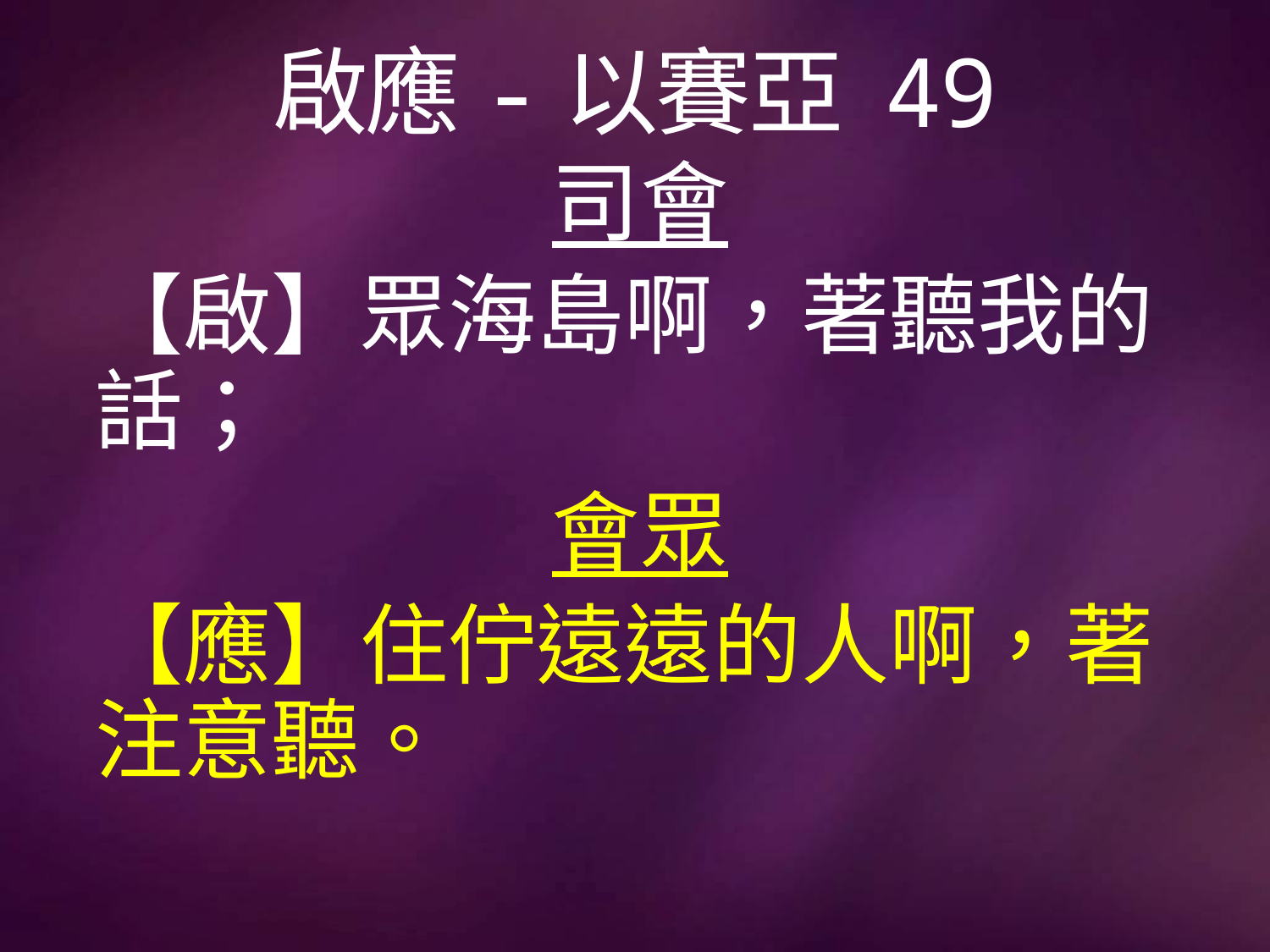

# 啟應-以賽亞 49
司會
【啟】眾海島啊，著聽我的話；

會眾
【應】住佇遠遠的人啊，著注意聽。